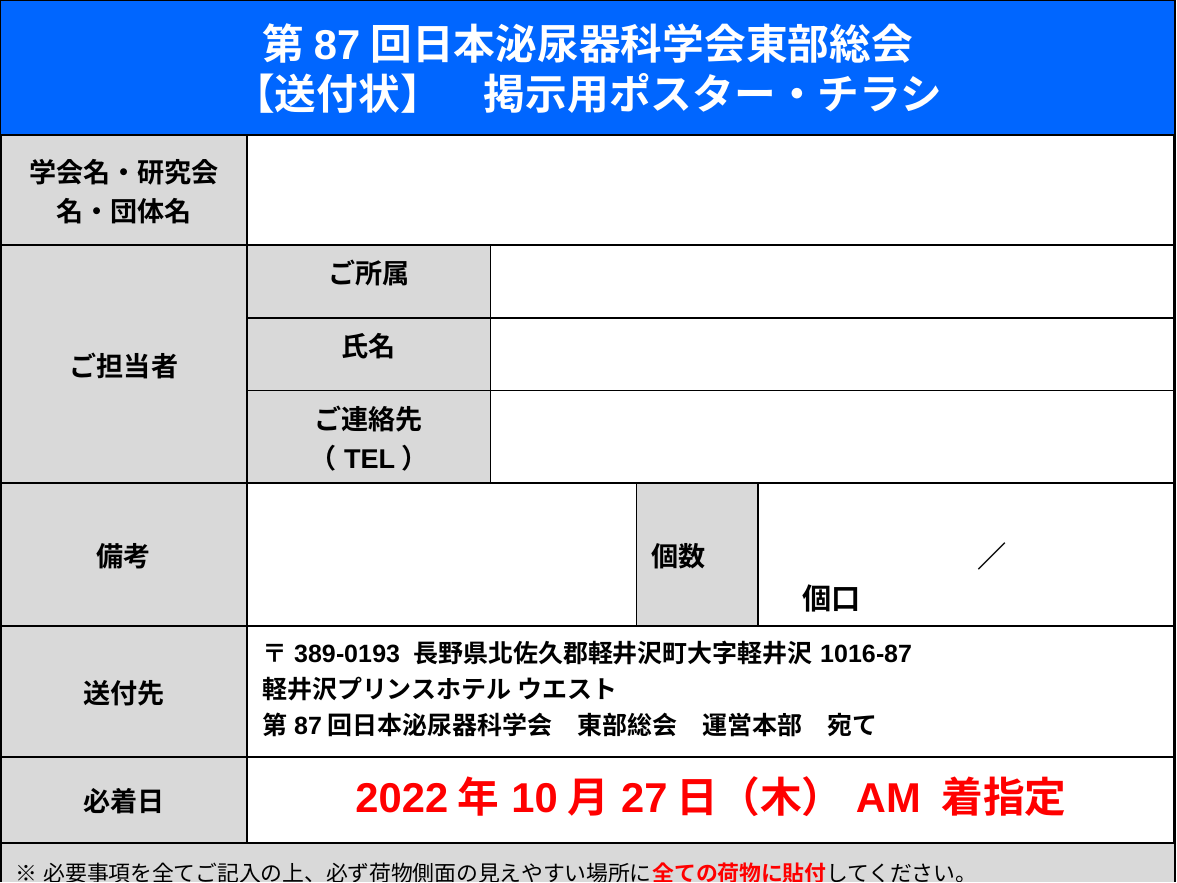

第87回日本泌尿器科学会東部総会
【送付状】　掲示用ポスター・チラシ
| 学会名・研究会名・団体名 |  |  |  |  |
| --- | --- | --- | --- | --- |
| ご担当者 | ご所属 |  |  |  |
|  | 氏名 |  |  |  |
|  | ご連絡先（TEL） |  |  |  |
| 備考 |  |  | 個数 | ／　　　　　　個口 |
| 送付先 | 〒389-0193 長野県北佐久郡軽井沢町大字軽井沢1016-87 軽井沢プリンスホテル ウエスト 第87回日本泌尿器科学会　東部総会　運営本部　宛て |  |  |  |
| 必着日 | 2022年10月27日（木）AM 着指定 |  |  |  |
| ※必要事項を全てご記入の上、必ず荷物側面の見えやすい場所に全ての荷物に貼付してください。 ※本送付状はカラーで印刷をお願いします。 |  |  |  |  |